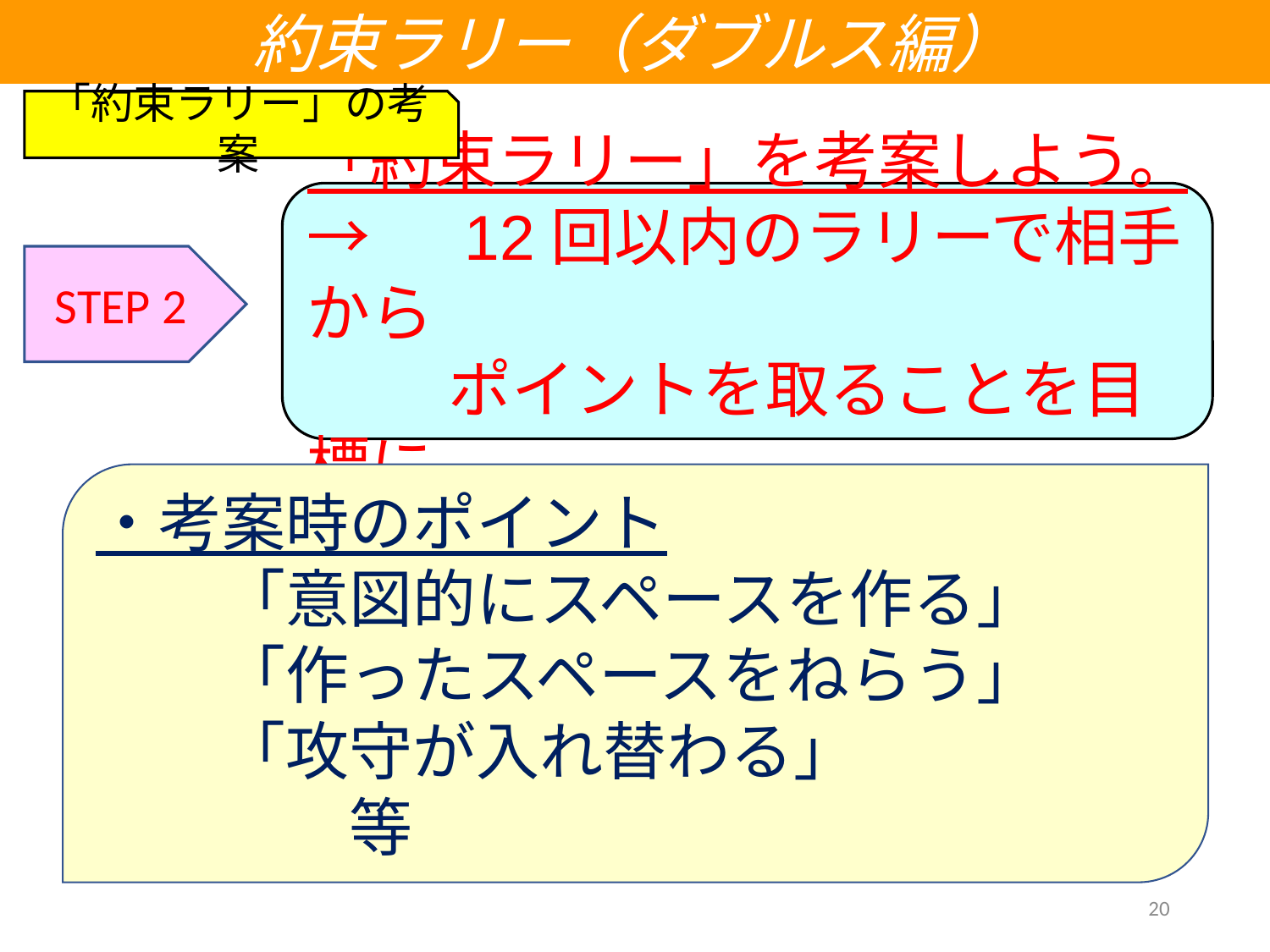

約束ラリー（ダブルス編）
「約束ラリー」の考案
「約束ラリー」を考案しよう。
→　12回以内のラリーで相手から
　　 ポイントを取ることを目標に。
STEP 2
・考案時のポイント
　　「意図的にスペースを作る」
　　「作ったスペースをねらう」
　　「攻守が入れ替わる」　　　　　　　　　等
20